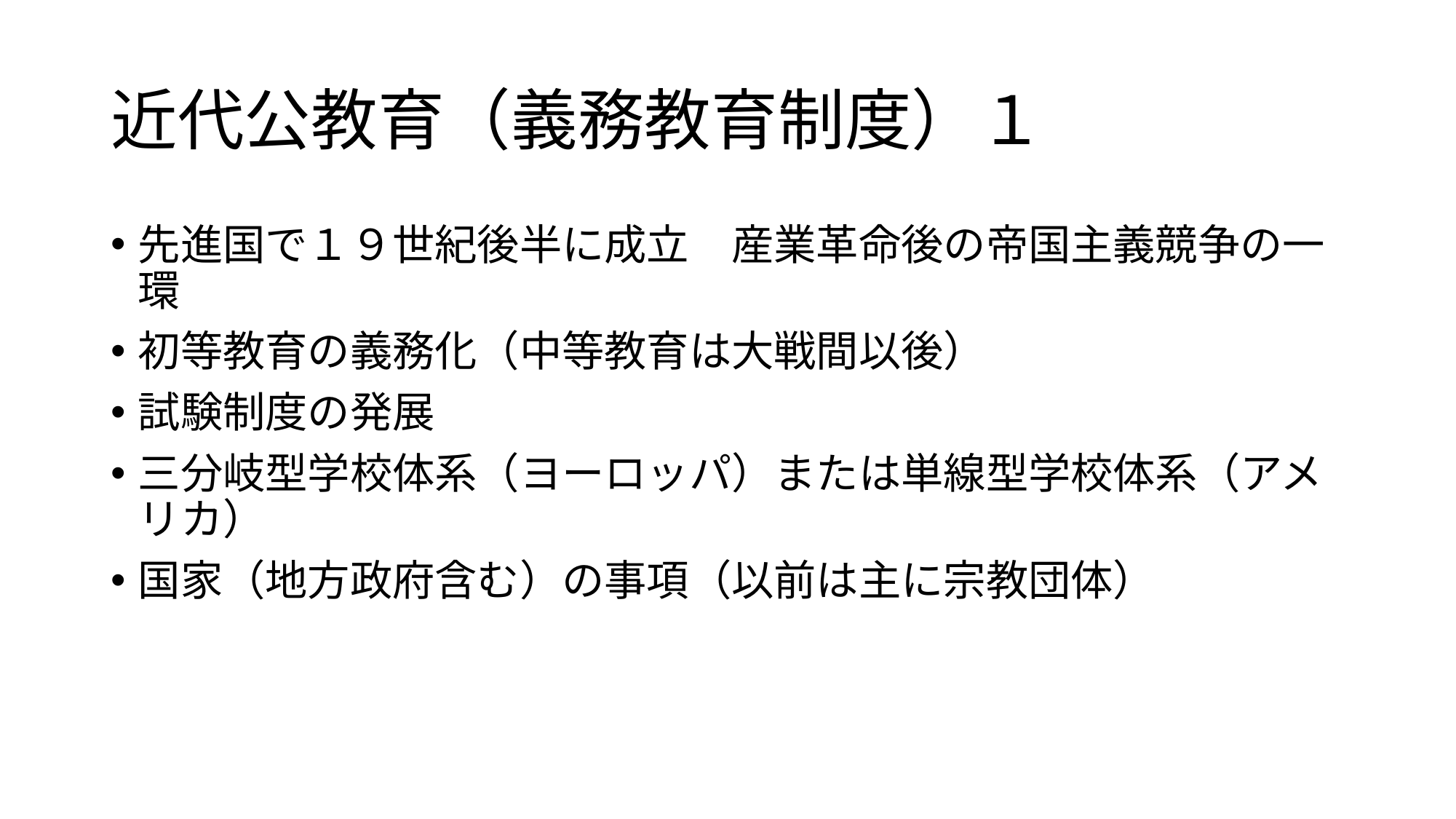

# 近代公教育（義務教育制度）１
先進国で１９世紀後半に成立　産業革命後の帝国主義競争の一環
初等教育の義務化（中等教育は大戦間以後）
試験制度の発展
三分岐型学校体系（ヨーロッパ）または単線型学校体系（アメリカ）
国家（地方政府含む）の事項（以前は主に宗教団体）